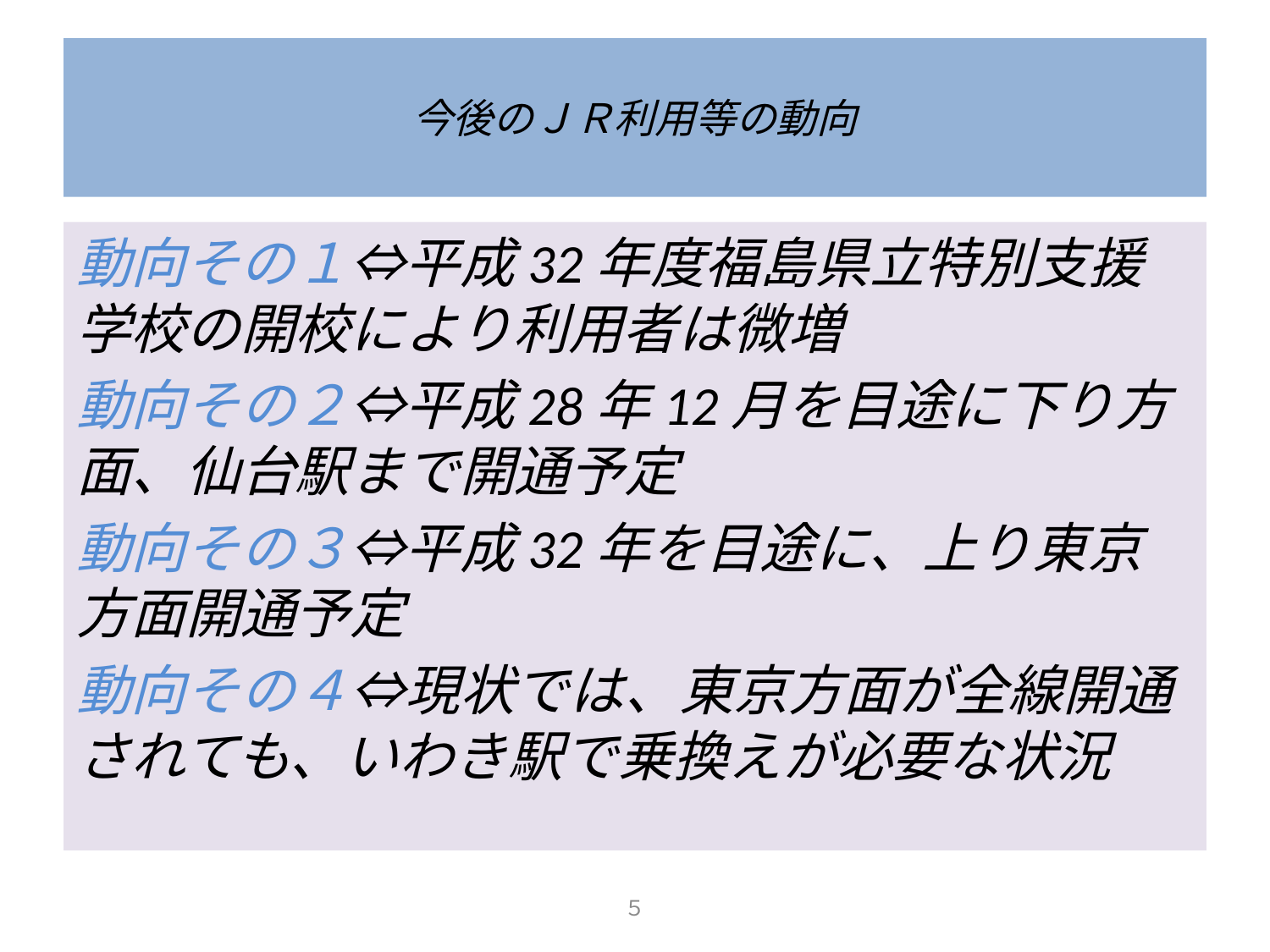

# 今後のＪＲ利用等の動向
動向その１⇔平成32年度福島県立特別支援学校の開校により利用者は微増
動向その２⇔平成28年12月を目途に下り方面、仙台駅まで開通予定
動向その３⇔平成32年を目途に、上り東京方面開通予定
動向その４⇔現状では、東京方面が全線開通されても、いわき駅で乗換えが必要な状況

５